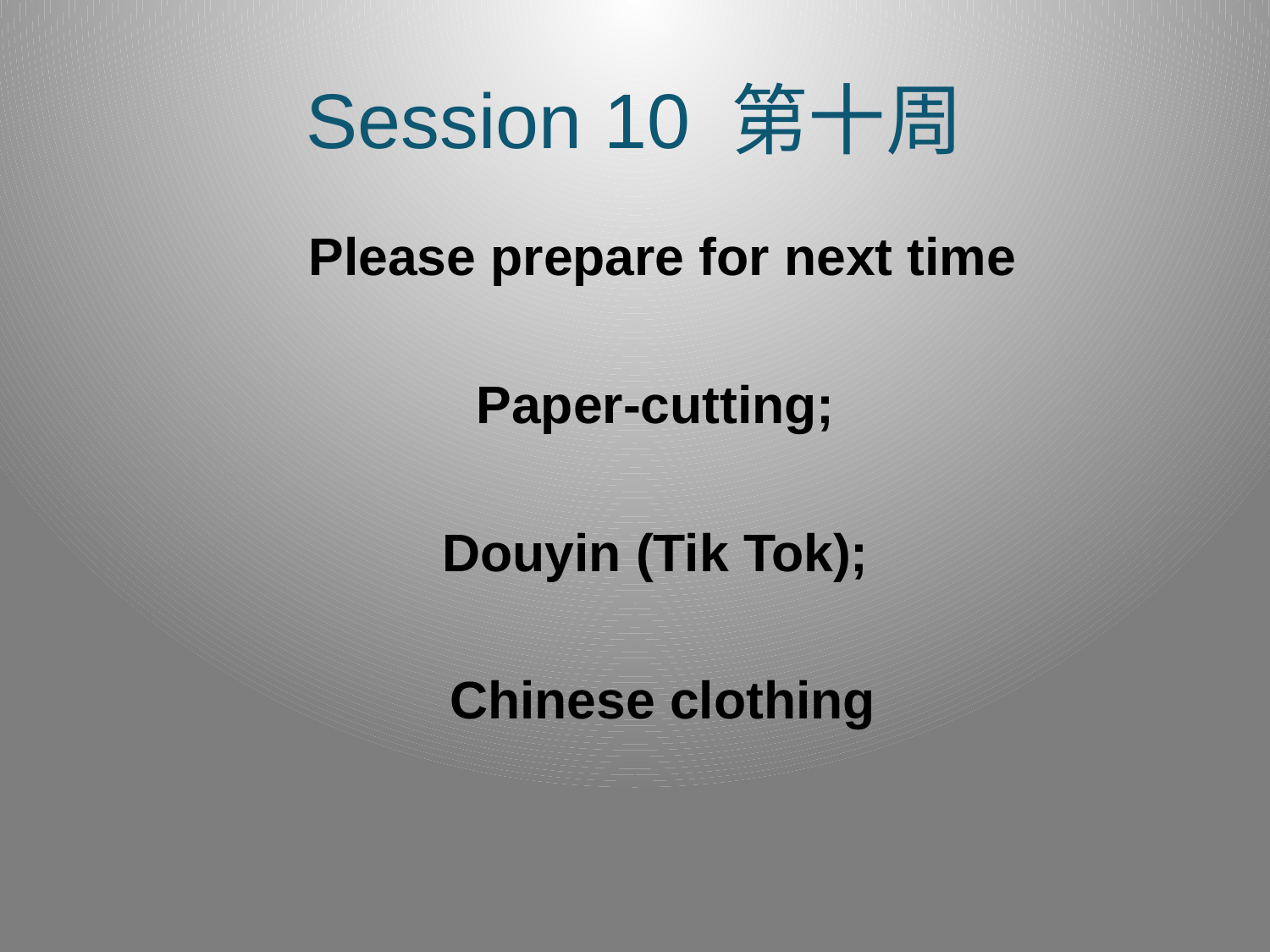

# Session 10 第十周
Please prepare for next time

Paper-cutting;

Douyin (Tik Tok);

Chinese clothing